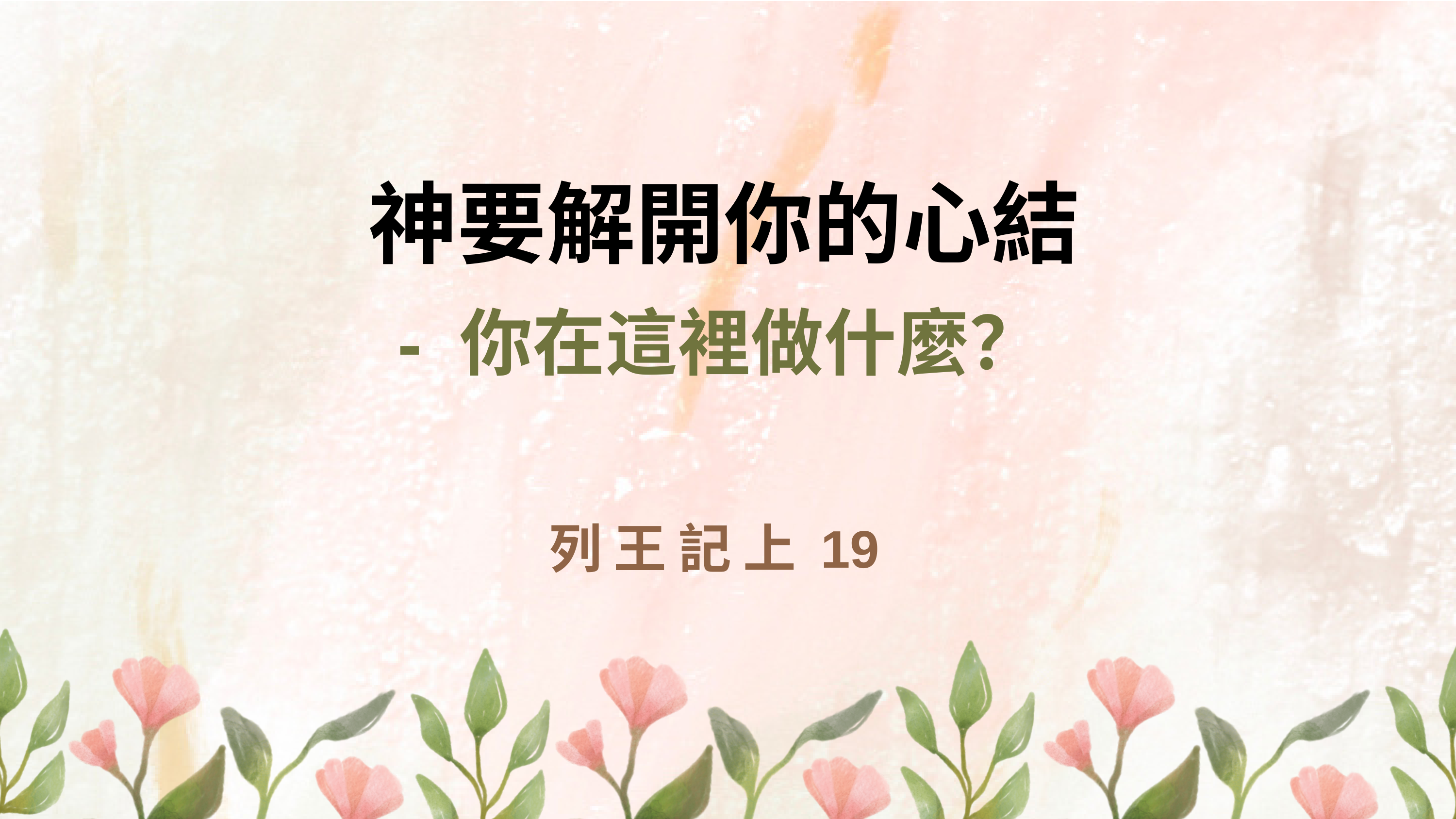

神要解開你的心結
- 你在這裡做什麼？
列 王 記 上 19